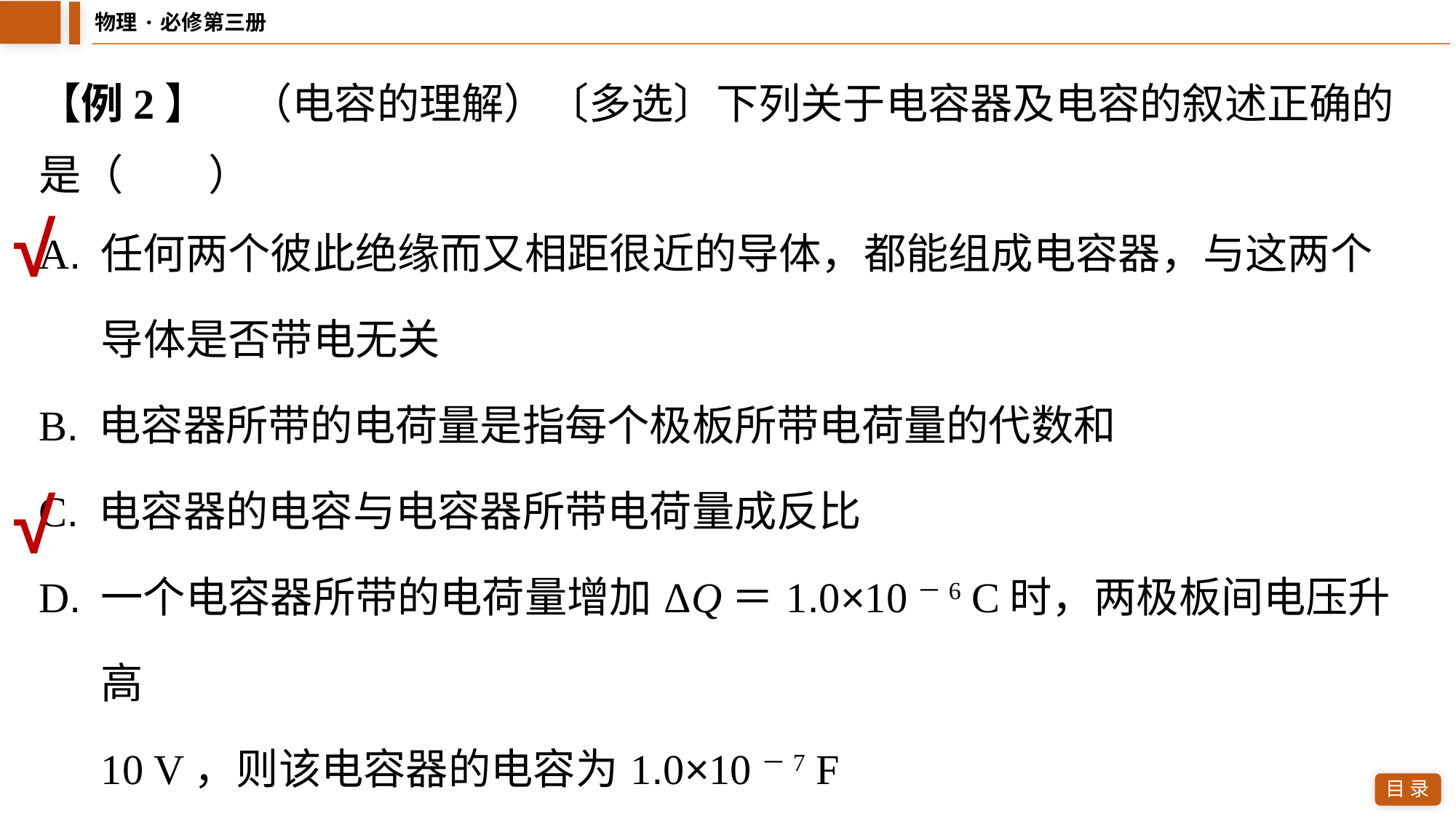

【例2】　（电容的理解）〔多选〕下列关于电容器及电容的叙述正确的
是（　　）
√
| A. 任何两个彼此绝缘而又相距很近的导体，都能组成电容器，与这两个 导体是否带电无关 |
| --- |
| B. 电容器所带的电荷量是指每个极板所带电荷量的代数和 |
| C. 电容器的电容与电容器所带电荷量成反比 |
| D. 一个电容器所带的电荷量增加ΔQ＝1.0×10－6 C时，两极板间电压升高 10 V，则该电容器的电容为1.0×10－7 F |
√